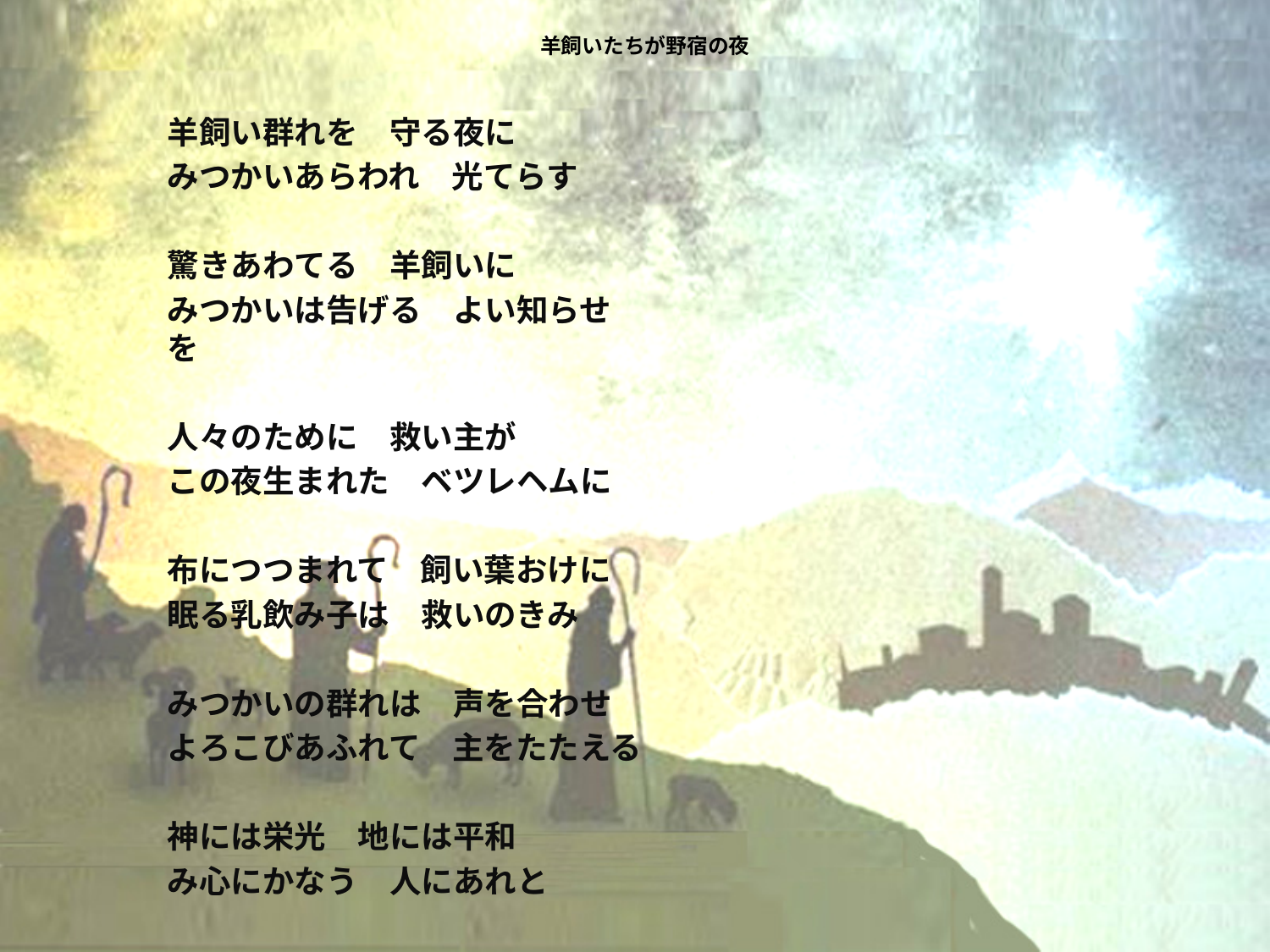

# 羊飼いたちが野宿の夜
羊飼い群れを　守る夜に
みつかいあらわれ　光てらす

驚きあわてる　羊飼いに
みつかいは告げる　よい知らせを

人々のために　救い主が
この夜生まれた　ベツレヘムに

布につつまれて　飼い葉おけに
眠る乳飲み子は　救いのきみ

みつかいの群れは　声を合わせ
よろこびあふれて　主をたたえる

神には栄光　地には平和
み心にかなう　人にあれと